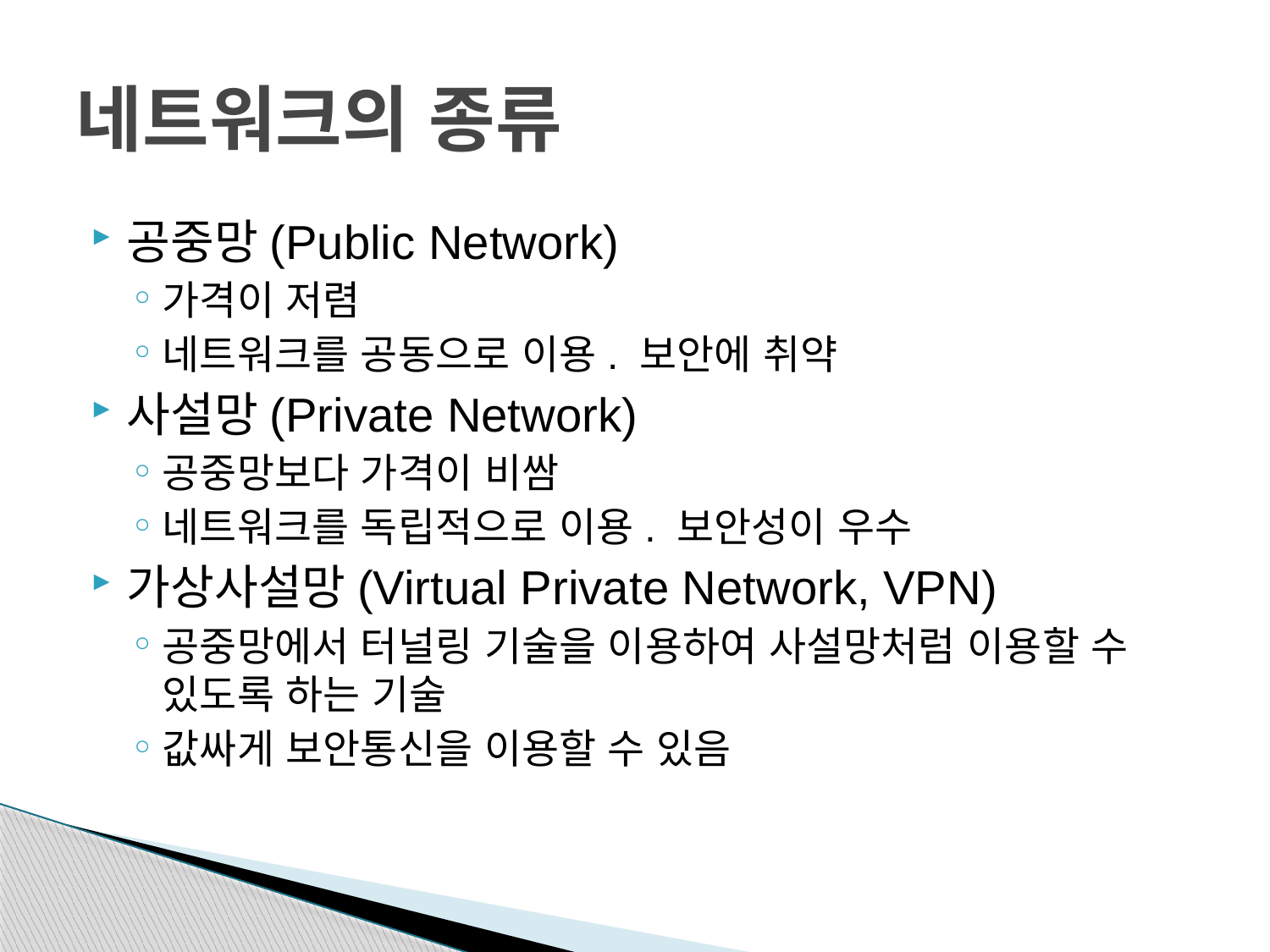

# 네트워크의 종류
공중망(Public Network)
가격이 저렴
네트워크를 공동으로 이용. 보안에 취약
사설망(Private Network)
공중망보다 가격이 비쌈
네트워크를 독립적으로 이용. 보안성이 우수
가상사설망(Virtual Private Network, VPN)
공중망에서 터널링 기술을 이용하여 사설망처럼 이용할 수 있도록 하는 기술
값싸게 보안통신을 이용할 수 있음